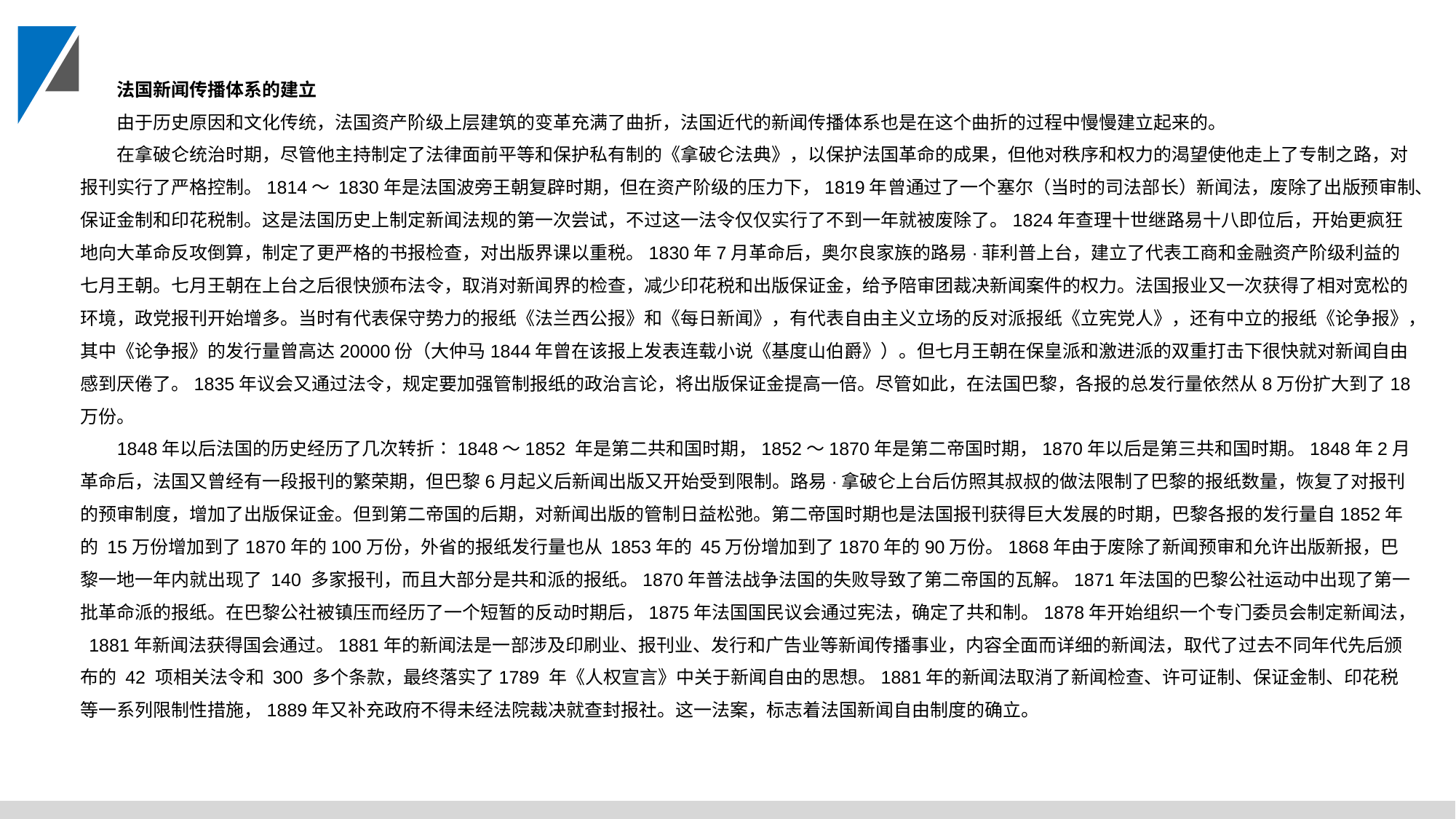

法国新闻传播体系的建立
由于历史原因和文化传统，法国资产阶级上层建筑的变革充满了曲折，法国近代的新闻传播体系也是在这个曲折的过程中慢慢建立起来的。
在拿破仑统治时期，尽管他主持制定了法律面前平等和保护私有制的《拿破仑法典》，以保护法国革命的成果，但他对秩序和权力的渴望使他走上了专制之路，对报刊实行了严格控制。1814～ 1830年是法国波旁王朝复辟时期，但在资产阶级的压力下，1819年曾通过了一个塞尔（当时的司法部长）新闻法，废除了出版预审制、保证金制和印花税制。这是法国历史上制定新闻法规的第一次尝试，不过这一法令仅仅实行了不到一年就被废除了。1824年查理十世继路易十八即位后，开始更疯狂地向大革命反攻倒算，制定了更严格的书报检查，对出版界课以重税。1830年7月革命后，奥尔良家族的路易·菲利普上台，建立了代表工商和金融资产阶级利益的七月王朝。七月王朝在上台之后很快颁布法令，取消对新闻界的检查，减少印花税和出版保证金，给予陪审团裁决新闻案件的权力。法国报业又一次获得了相对宽松的环境，政党报刊开始增多。当时有代表保守势力的报纸《法兰西公报》和《每日新闻》，有代表自由主义立场的反对派报纸《立宪党人》，还有中立的报纸《论争报》，其中《论争报》的发行量曾高达20000份（大仲马1844年曾在该报上发表连载小说《基度山伯爵》）。但七月王朝在保皇派和激进派的双重打击下很快就对新闻自由感到厌倦了。1835年议会又通过法令，规定要加强管制报纸的政治言论，将出版保证金提高一倍。尽管如此，在法国巴黎，各报的总发行量依然从8万份扩大到了18万份。
1848年以后法国的历史经历了几次转折∶1848～1852 年是第二共和国时期，1852～1870年是第二帝国时期，1870年以后是第三共和国时期。1848年2月革命后，法国又曾经有一段报刊的繁荣期，但巴黎6月起义后新闻出版又开始受到限制。路易·拿破仑上台后仿照其叔叔的做法限制了巴黎的报纸数量，恢复了对报刊的预审制度，增加了出版保证金。但到第二帝国的后期，对新闻出版的管制日益松弛。第二帝国时期也是法国报刊获得巨大发展的时期，巴黎各报的发行量自1852年的 15万份增加到了1870年的100万份，外省的报纸发行量也从 1853年的 45万份增加到了1870年的90万份。1868年由于废除了新闻预审和允许出版新报，巴黎一地一年内就出现了 140 多家报刊，而且大部分是共和派的报纸。1870年普法战争法国的失败导致了第二帝国的瓦解。1871年法国的巴黎公社运动中出现了第一批革命派的报纸。在巴黎公社被镇压而经历了一个短暂的反动时期后，1875年法国国民议会通过宪法，确定了共和制。1878年开始组织一个专门委员会制定新闻法， 1881年新闻法获得国会通过。1881年的新闻法是一部涉及印刷业、报刊业、发行和广告业等新闻传播事业，内容全面而详细的新闻法，取代了过去不同年代先后颁布的 42 项相关法令和 300 多个条款，最终落实了1789 年《人权宣言》中关于新闻自由的思想。1881年的新闻法取消了新闻检查、许可证制、保证金制、印花税等一系列限制性措施，1889年又补充政府不得未经法院裁决就查封报社。这一法案，标志着法国新闻自由制度的确立。